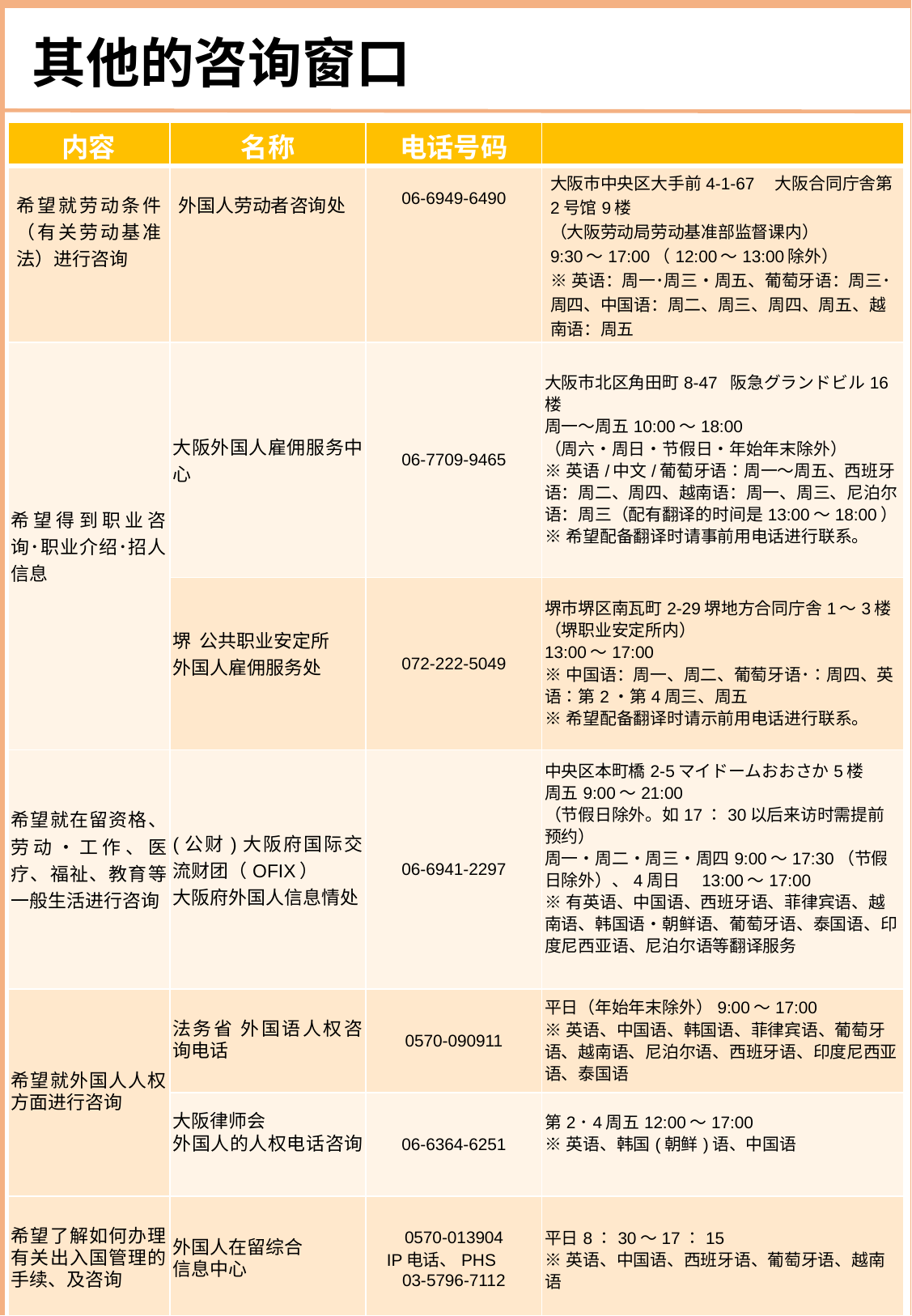

其他的咨询窗口
| 内容 | 名称 | 电话号码 |  |
| --- | --- | --- | --- |
| 希望就劳动条件（有关劳动基准法）进行咨询 | 外国人劳动者咨询处 | 06-6949-6490 | 大阪市中央区大手前4-1-67　大阪合同庁舎第2号馆9楼 （大阪劳动局劳动基准部监督课内） 9:30～17:00（12:00～13:00除外） ※英语：周一･周三・周五、葡萄牙语：周三･周四、中国语：周二、周三、周四、周五、越南语：周五 |
| 希望得到职业咨询･职业介绍･招人信息 | 大阪外国人雇佣服务中心 | 06-7709-9465 | 大阪市北区角田町8-47 阪急グランドビル16楼 周一～周五10:00～18:00 （周六・周日・节假日・年始年末除外） ※英语/中文/葡萄牙语：周一～周五、西班牙语：周二、周四、越南语：周一、周三、尼泊尔语：周三（配有翻译的时间是13:00～18:00） ※希望配备翻译时请事前用电话进行联系。 |
|  | 堺 公共职业安定所 外国人雇佣服务处 | 072-222-5049 | 堺市堺区南瓦町2-29堺地方合同庁舎1～3楼（堺职业安定所内） 13:00～17:00 ※中国语：周一、周二、葡萄牙语･：周四、英语：第2・第4周三、周五 ※希望配备翻译时请示前用电话进行联系。 |
| 希望就在留资格、劳动・工作、医疗、福祉、教育等一般生活进行咨询 | (公财)大阪府国际交流财团（OFIX） 大阪府外国人信息情处 | 06-6941-2297 | 中央区本町橋2-5マイドームおおさか5楼 周五9:00～21:00 （节假日除外。如17：30以后来访时需提前预约） 周一・周二・周三・周四9:00～17:30（节假日除外）、4周日　13:00～17:00 ※有英语、中国语、西班牙语、菲律宾语、越南语、韩国语・朝鲜语、葡萄牙语、泰国语、印度尼西亚语、尼泊尔语等翻译服务 |
| 希望就外国人人权方面进行咨询 | 法务省 外国语人权咨询电话 | 0570-090911 | 平日（年始年末除外）9:00～17:00 ※英语、中国语、韩国语、菲律宾语、葡萄牙语、越南语、尼泊尔语、西班牙语、印度尼西亚语、泰国语 |
|  | 大阪律师会 外国人的人权电话咨询 | 06-6364-6251 | 第2･4周五12:00～17:00 ※英语、韩国(朝鲜)语、中国语 |
| 希望了解如何办理有关出入国管理的手续、及咨询 | 外国人在留综合 信息中心 | 0570-013904 IP电话、PHS 　 03-5796-7112 | 平日8：30～17：15 ※英语、中国语、西班牙语、葡萄牙语、越南语 |